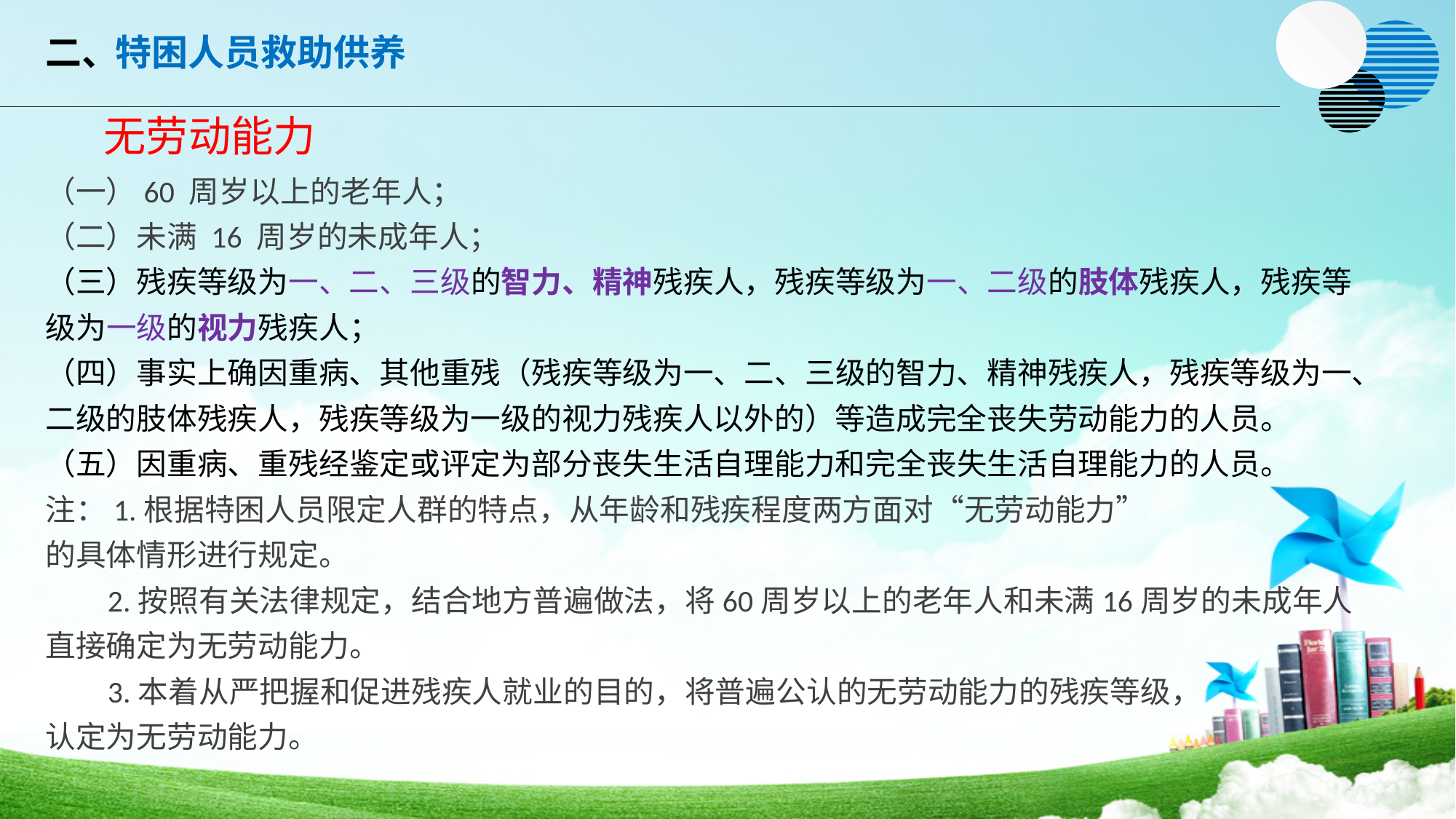

特困人员救助供养
二、
无劳动能力
（一）60 周岁以上的老年人；
（二）未满 16 周岁的未成年人；
（三）残疾等级为一、二、三级的智力、精神残疾人，残疾等级为一、二级的肢体残疾人，残疾等级为一级的视力残疾人；
（四）事实上确因重病、其他重残（残疾等级为一、二、三级的智力、精神残疾人，残疾等级为一、二级的肢体残疾人，残疾等级为一级的视力残疾人以外的）等造成完全丧失劳动能力的人员。
（五）因重病、重残经鉴定或评定为部分丧失生活自理能力和完全丧失生活自理能力的人员。
注：1.根据特困人员限定人群的特点，从年龄和残疾程度两方面对“无劳动能力”
的具体情形进行规定。
         2.按照有关法律规定，结合地方普遍做法，将60周岁以上的老年人和未满16周岁的未成年人直接确定为无劳动能力。
         3.本着从严把握和促进残疾人就业的目的，将普遍公认的无劳动能力的残疾等级，
认定为无劳动能力。